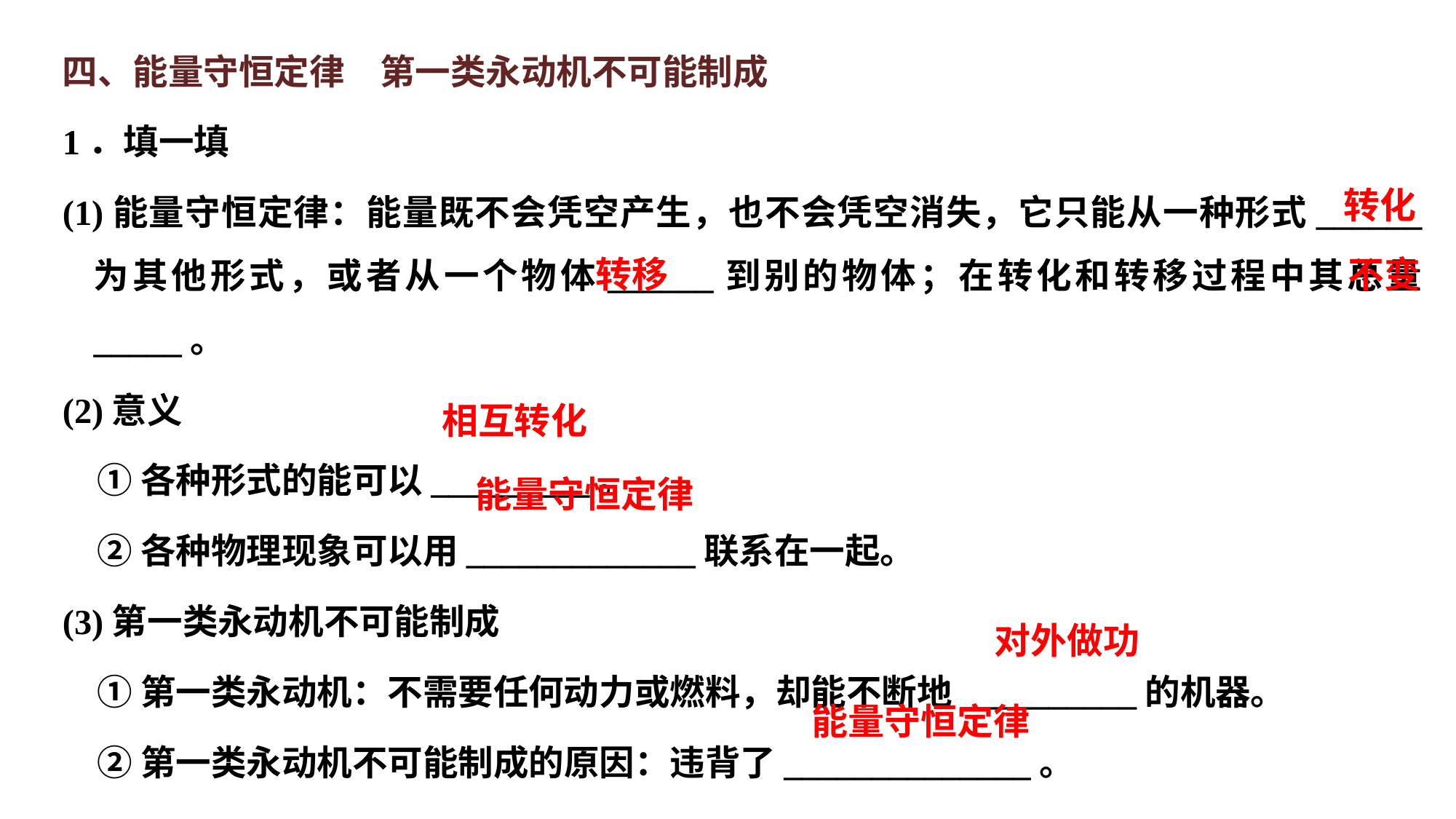

四、能量守恒定律　第一类永动机不可能制成
1．填一填
(1)能量守恒定律：能量既不会凭空产生，也不会凭空消失，它只能从一种形式______为其他形式，或者从一个物体______到别的物体；在转化和转移过程中其总量_____。
(2)意义
①各种形式的能可以_________。
②各种物理现象可以用_____________联系在一起。
(3)第一类永动机不可能制成
①第一类永动机：不需要任何动力或燃料，却能不断地__________的机器。
②第一类永动机不可能制成的原因：违背了______________。

转化
转移
不变
相互转化
能量守恒定律
对外做功
能量守恒定律